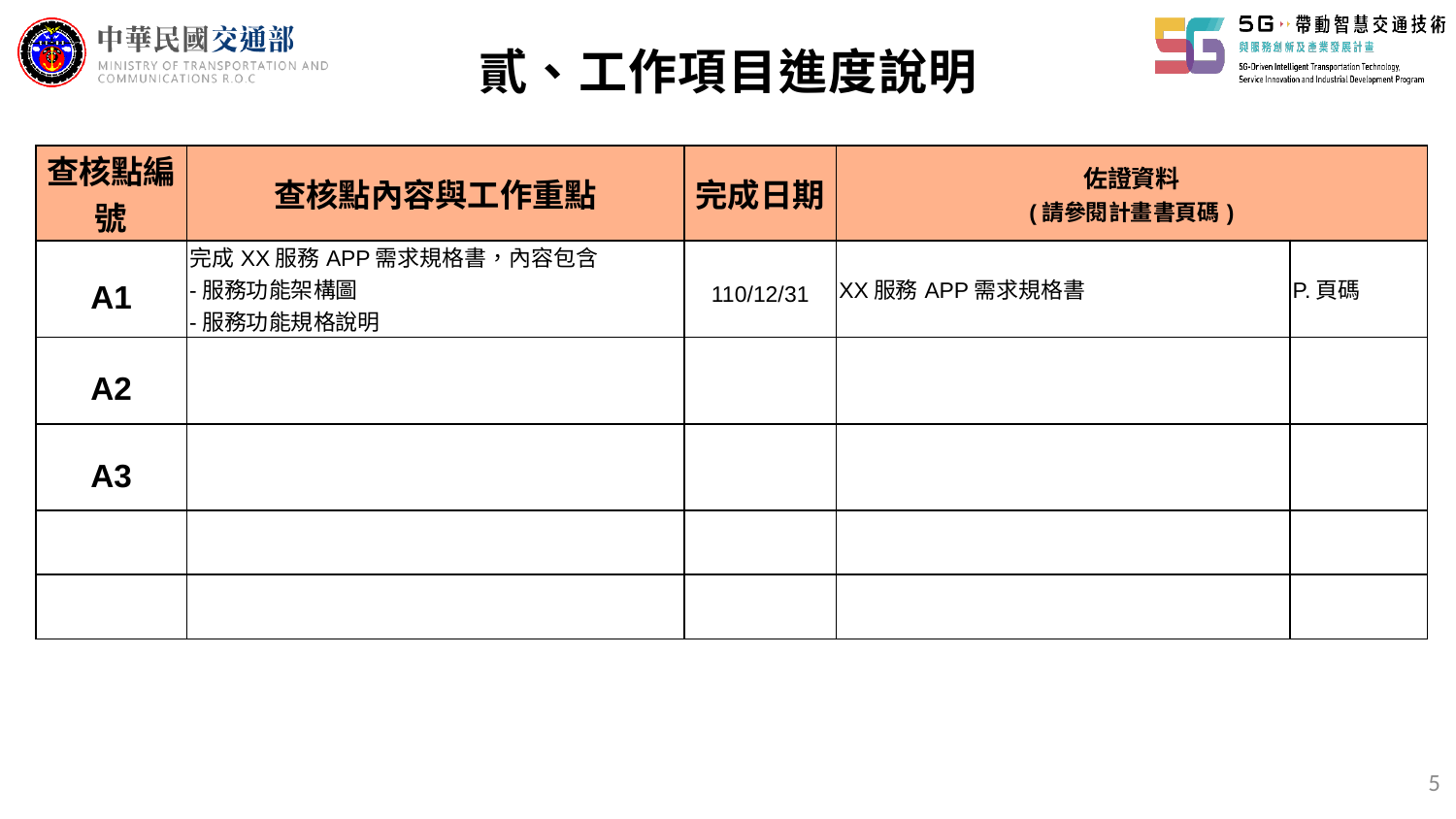

貳、工作項目進度說明
| 查核點編號 | 查核點內容與工作重點 | 完成日期 | 佐證資料 (請參閱計畫書頁碼) |  |
| --- | --- | --- | --- | --- |
| A1 | 完成XX服務APP需求規格書，內容包含 -服務功能架構圖 -服務功能規格說明 | 110/12/31 | XX服務APP需求規格書 | P.頁碼 |
| A2 |  |  |  |  |
| A3 |  |  |  |  |
|  |  |  |  |  |
|  |  |  |  |  |
5